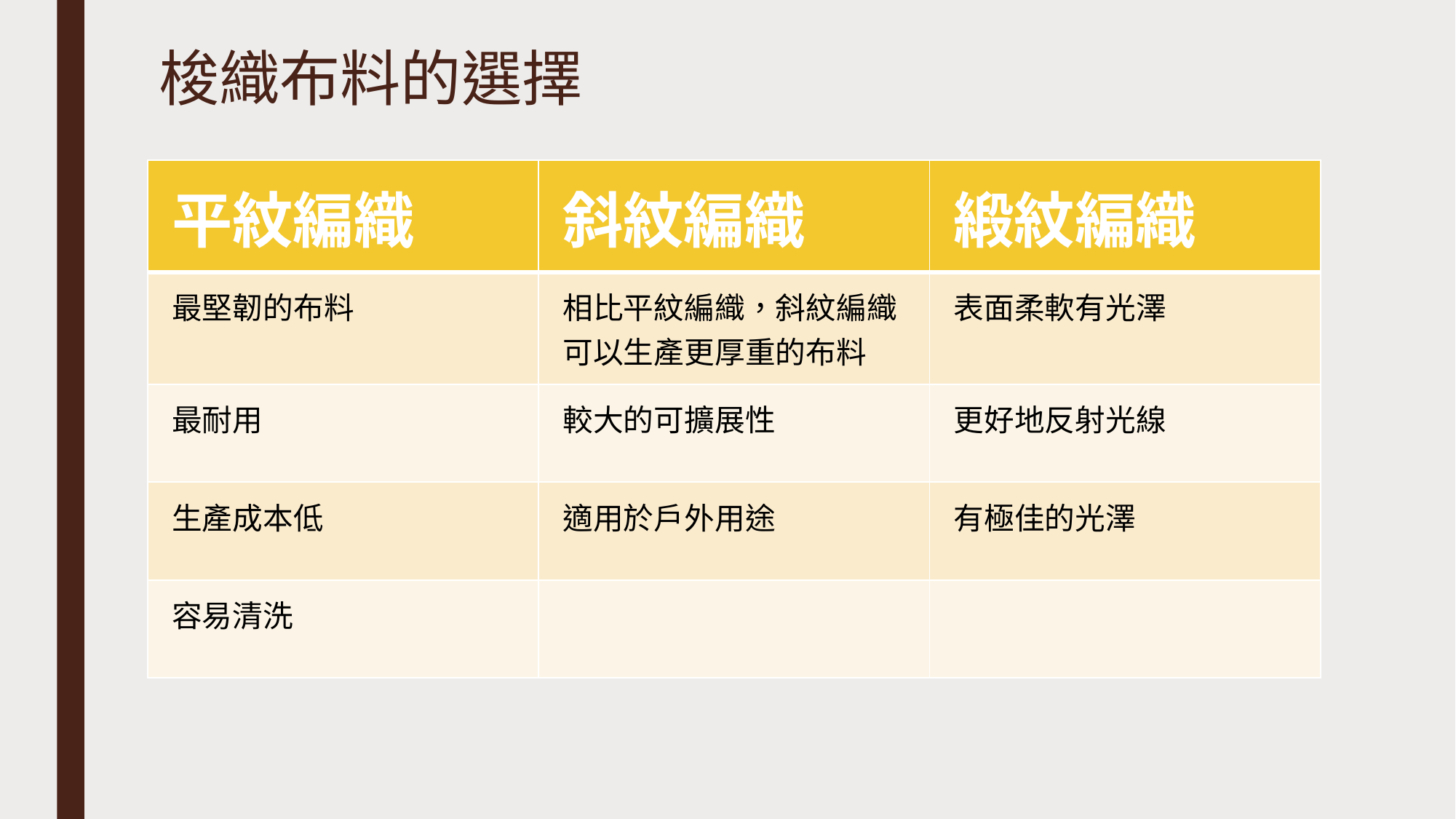

梭織布料的選擇
| 平紋編織 | 斜紋編織 | 緞紋編織 |
| --- | --- | --- |
| 最堅韌的布料 | 相比平紋編織，斜紋編織 可以生產更厚重的布料 | 表面柔軟有光澤 |
| 最耐用 | 較大的可擴展性 | 更好地反射光線 |
| 生產成本低 | 適用於戶外用途 | 有極佳的光澤 |
| 容易清洗 |  |  |